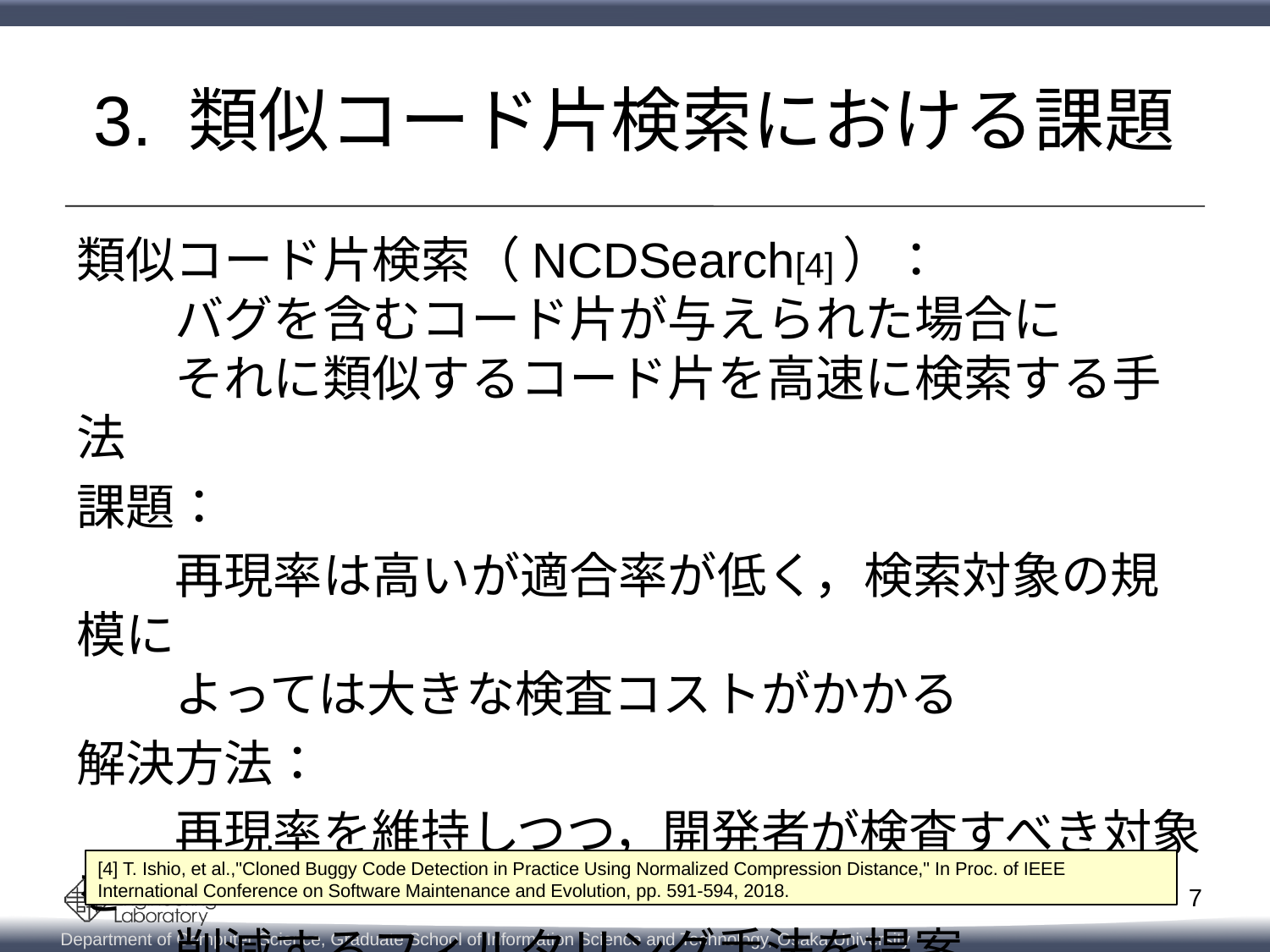

# 3. 類似コード片検索における課題
類似コード片検索（NCDSearch[4]）：
　　バグを含むコード片が与えられた場合に
　　それに類似するコード片を高速に検索する手法
課題：
　　再現率は高いが適合率が低く，検索対象の規模に
　　よっては大きな検査コストがかかる
解決方法：
　　再現率を維持しつつ，開発者が検査すべき対象を
　　削減するフィルタリング手法を提案

[4] T. Ishio, et al.,"Cloned Buggy Code Detection in Practice Using Normalized Compression Distance," In Proc. of IEEE International Conference on Software Maintenance and Evolution, pp. 591-594, 2018.
7